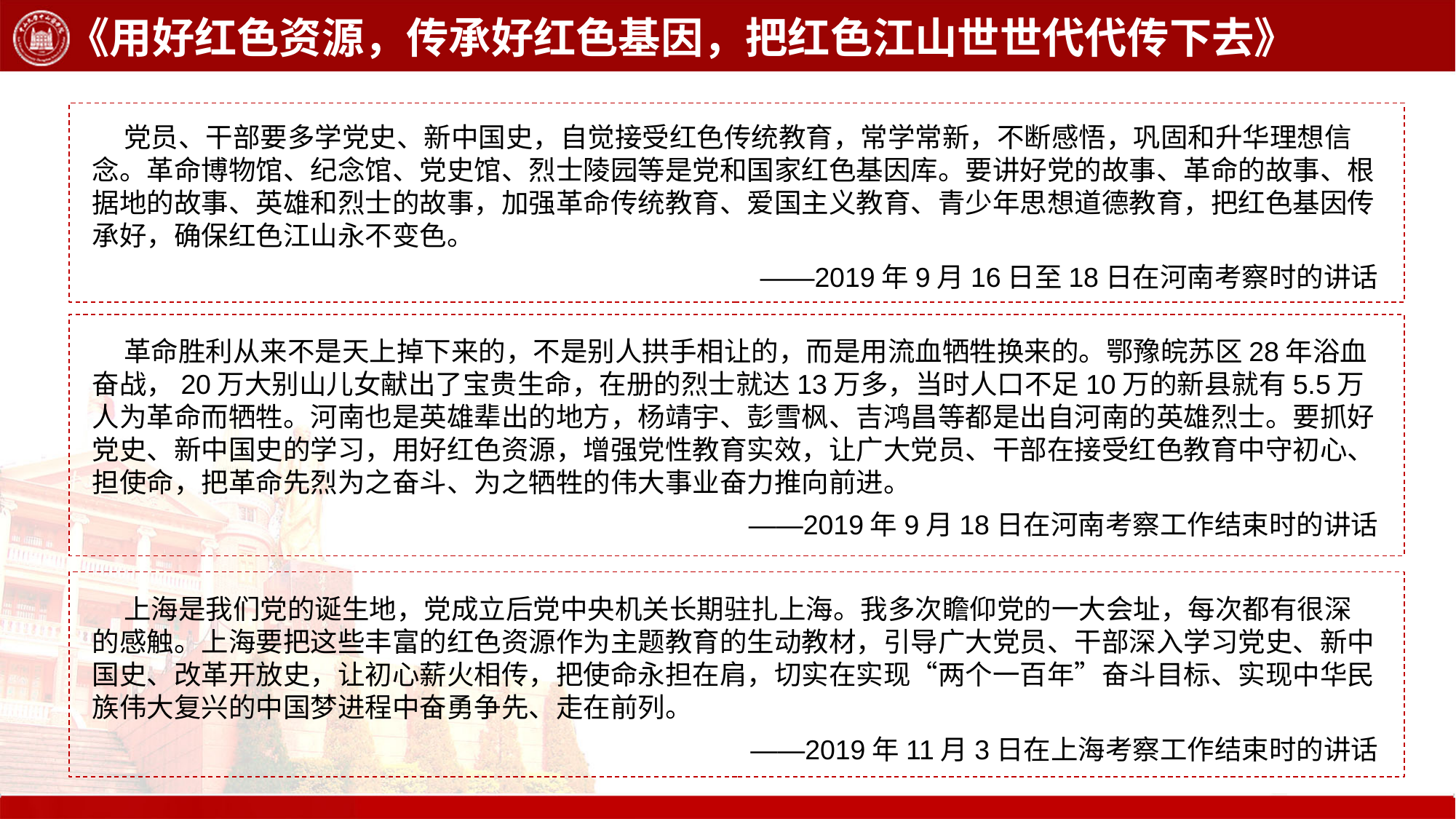

《用好红色资源，传承好红色基因，把红色江山世世代代传下去》

    党员、干部要多学党史、新中国史，自觉接受红色传统教育，常学常新，不断感悟，巩固和升华理想信念。革命博物馆、纪念馆、党史馆、烈士陵园等是党和国家红色基因库。要讲好党的故事、革命的故事、根据地的故事、英雄和烈士的故事，加强革命传统教育、爱国主义教育、青少年思想道德教育，把红色基因传承好，确保红色江山永不变色。
——2019年9月16日至18日在河南考察时的讲话

    革命胜利从来不是天上掉下来的，不是别人拱手相让的，而是用流血牺牲换来的。鄂豫皖苏区28年浴血奋战，20万大别山儿女献出了宝贵生命，在册的烈士就达13万多，当时人口不足10万的新县就有5.5万人为革命而牺牲。河南也是英雄辈出的地方，杨靖宇、彭雪枫、吉鸿昌等都是出自河南的英雄烈士。要抓好党史、新中国史的学习，用好红色资源，增强党性教育实效，让广大党员、干部在接受红色教育中守初心、担使命，把革命先烈为之奋斗、为之牺牲的伟大事业奋力推向前进。
——2019年9月18日在河南考察工作结束时的讲话

    上海是我们党的诞生地，党成立后党中央机关长期驻扎上海。我多次瞻仰党的一大会址，每次都有很深的感触。上海要把这些丰富的红色资源作为主题教育的生动教材，引导广大党员、干部深入学习党史、新中国史、改革开放史，让初心薪火相传，把使命永担在肩，切实在实现“两个一百年”奋斗目标、实现中华民族伟大复兴的中国梦进程中奋勇争先、走在前列。
——2019年11月3日在上海考察工作结束时的讲话